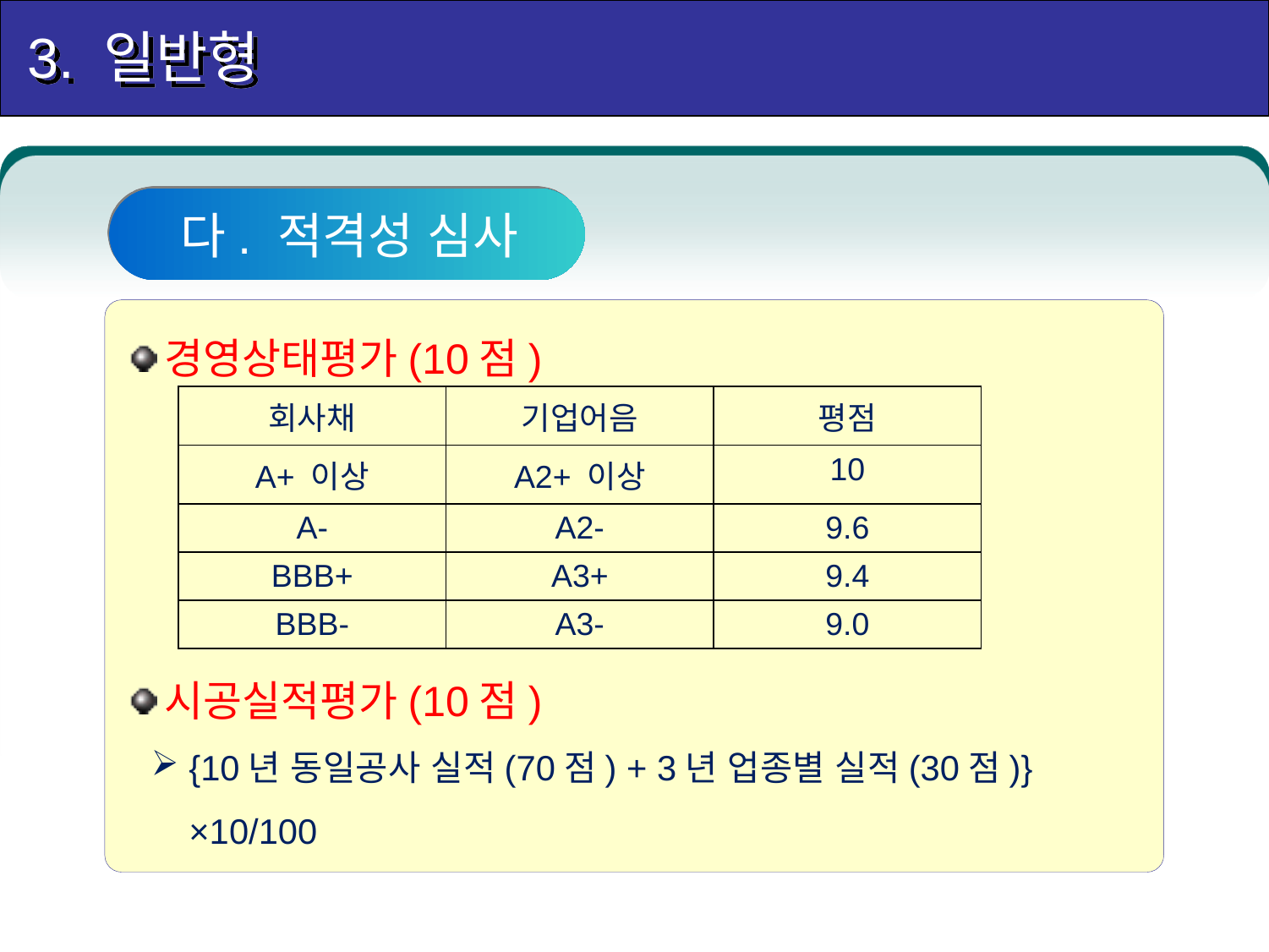

3. 일반형
다. 적격성 심사

경영상태평가(10점)

시공실적평가(10점)
{10년 동일공사 실적(70점) + 3년 업종별 실적(30점)} ×10/100
| 회사채 | 기업어음 | 평점 |
| --- | --- | --- |
| A+ 이상 | A2+ 이상 | 10 |
| A- | A2- | 9.6 |
| BBB+ | A3+ | 9.4 |
| BBB- | A3- | 9.0 |